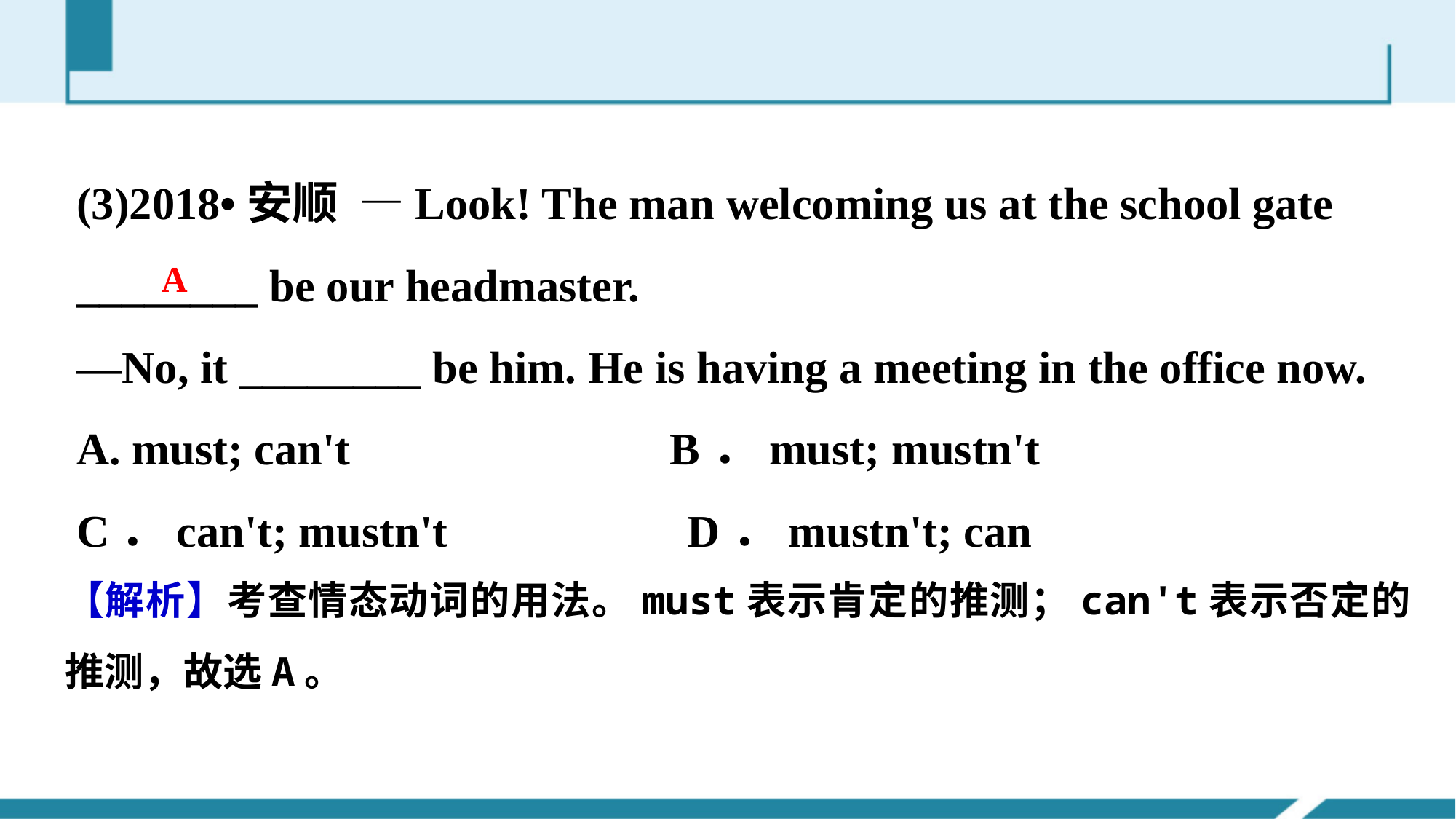

(3)2018•安顺  —Look! The man welcoming us at the school gate ________ be our headmaster.
—No, it ________ be him. He is having a meeting in the office now.
A. must; can't                            B．must; mustn't
C．can't; mustn't                     D．mustn't; can
A
【解析】考查情态动词的用法。must表示肯定的推测；can't表示否定的推测，故选A。